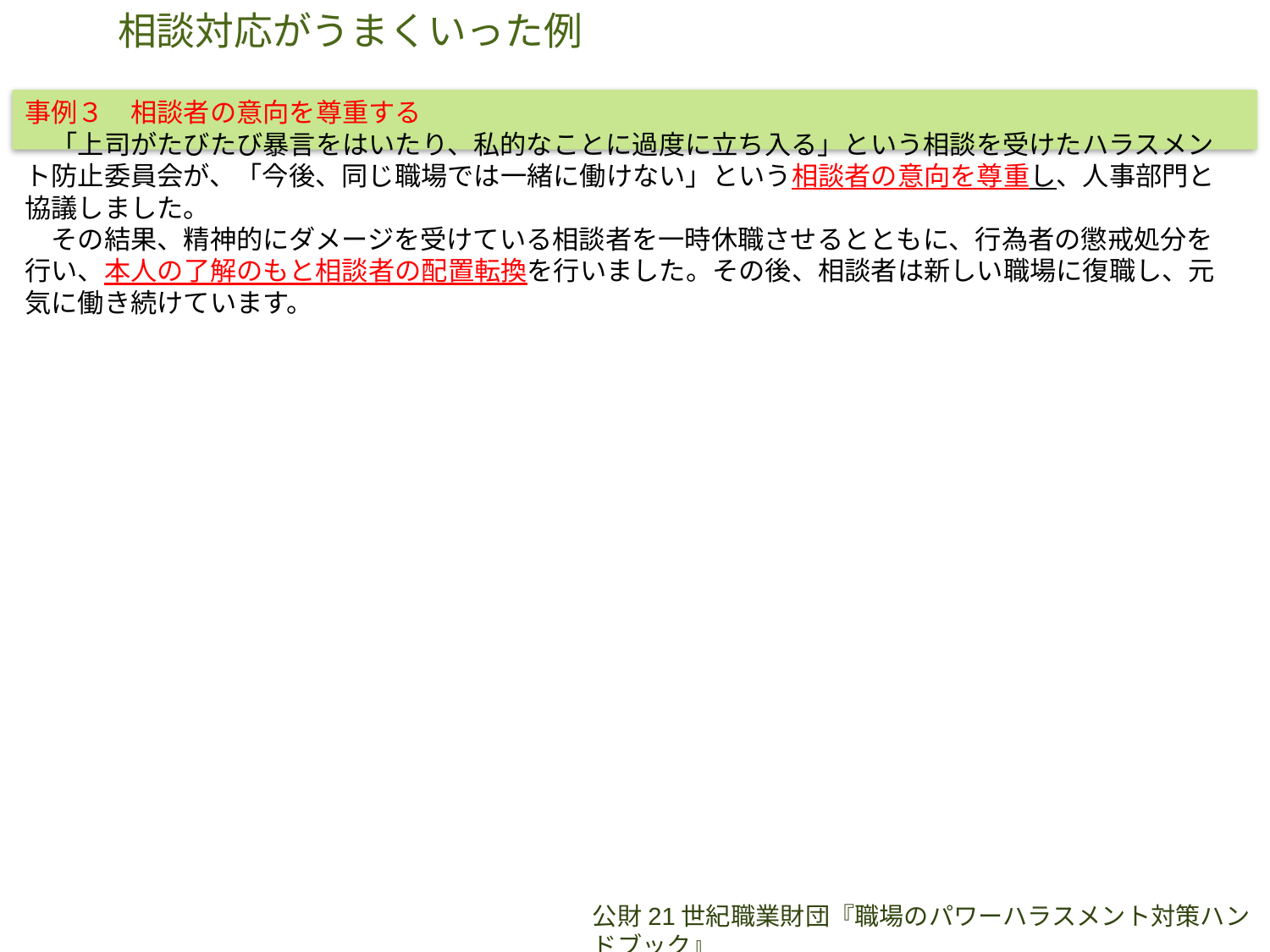

相談対応がうまくいった例

事例３　相談者の意向を尊重する
　「上司がたびたび暴言をはいたり、私的なことに過度に立ち入る」という相談を受けたハラスメント防止委員会が、「今後、同じ職場では一緒に働けない」という相談者の意向を尊重し、人事部門と協議しました。
　その結果、精神的にダメージを受けている相談者を一時休職させるとともに、行為者の懲戒処分を行い、本人の了解のもと相談者の配置転換を行いました。その後、相談者は新しい職場に復職し、元気に働き続けています。
公財21世紀職業財団『職場のパワーハラスメント対策ハンドブック』